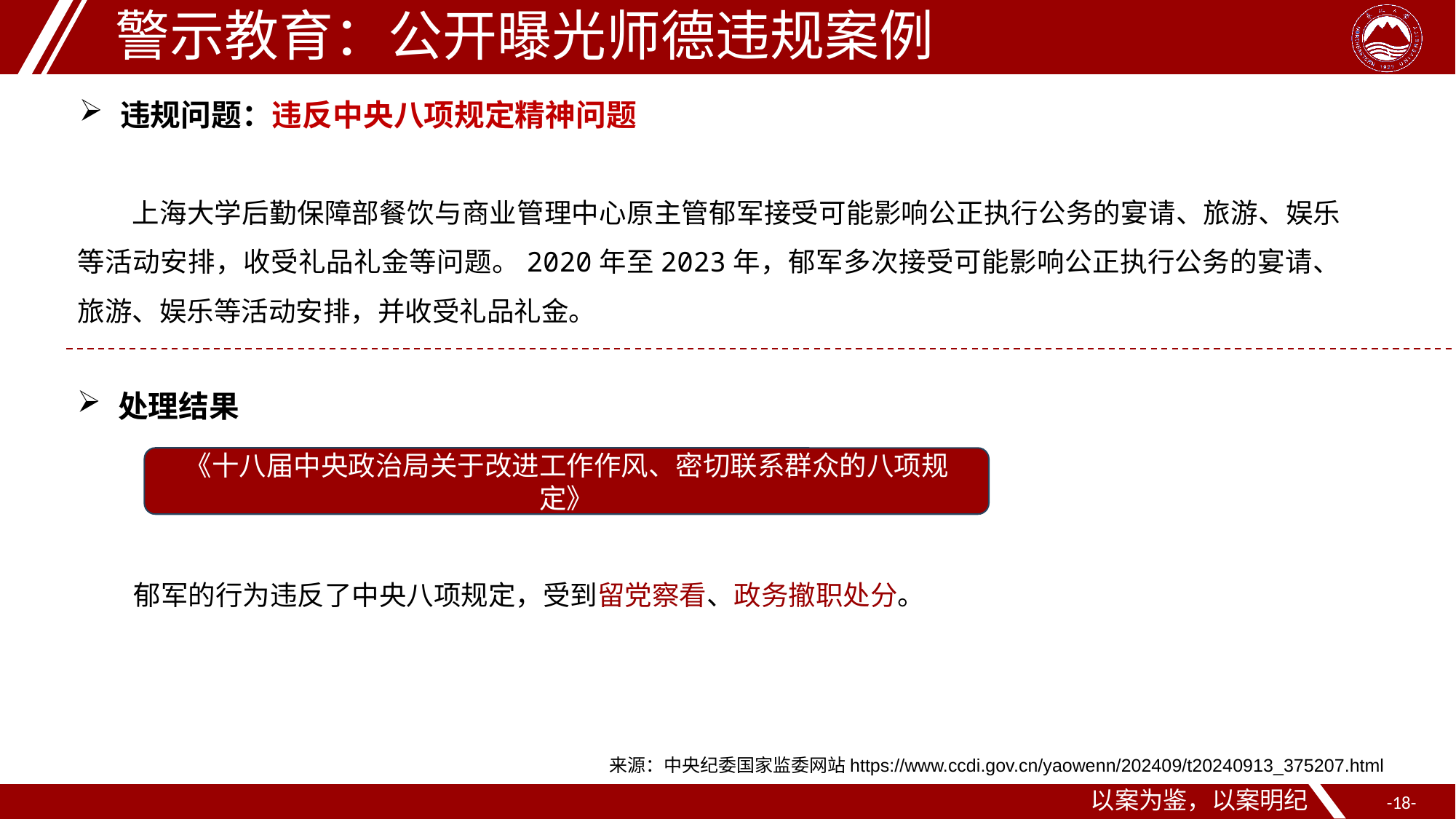

警示教育：公开曝光师德违规案例
违规问题：违反中央八项规定精神问题

上海大学后勤保障部餐饮与商业管理中心原主管郁军接受可能影响公正执行公务的宴请、旅游、娱乐等活动安排，收受礼品礼金等问题。2020年至2023年，郁军多次接受可能影响公正执行公务的宴请、旅游、娱乐等活动安排，并收受礼品礼金。
处理结果
《十八届中央政治局关于改进工作作风、密切联系群众的八项规定》
　　郁军的行为违反了中央八项规定，受到留党察看、政务撤职处分。
来源：中央纪委国家监委网站https://www.ccdi.gov.cn/yaowenn/202409/t20240913_375207.html

以案为鉴，以案明纪
-18-